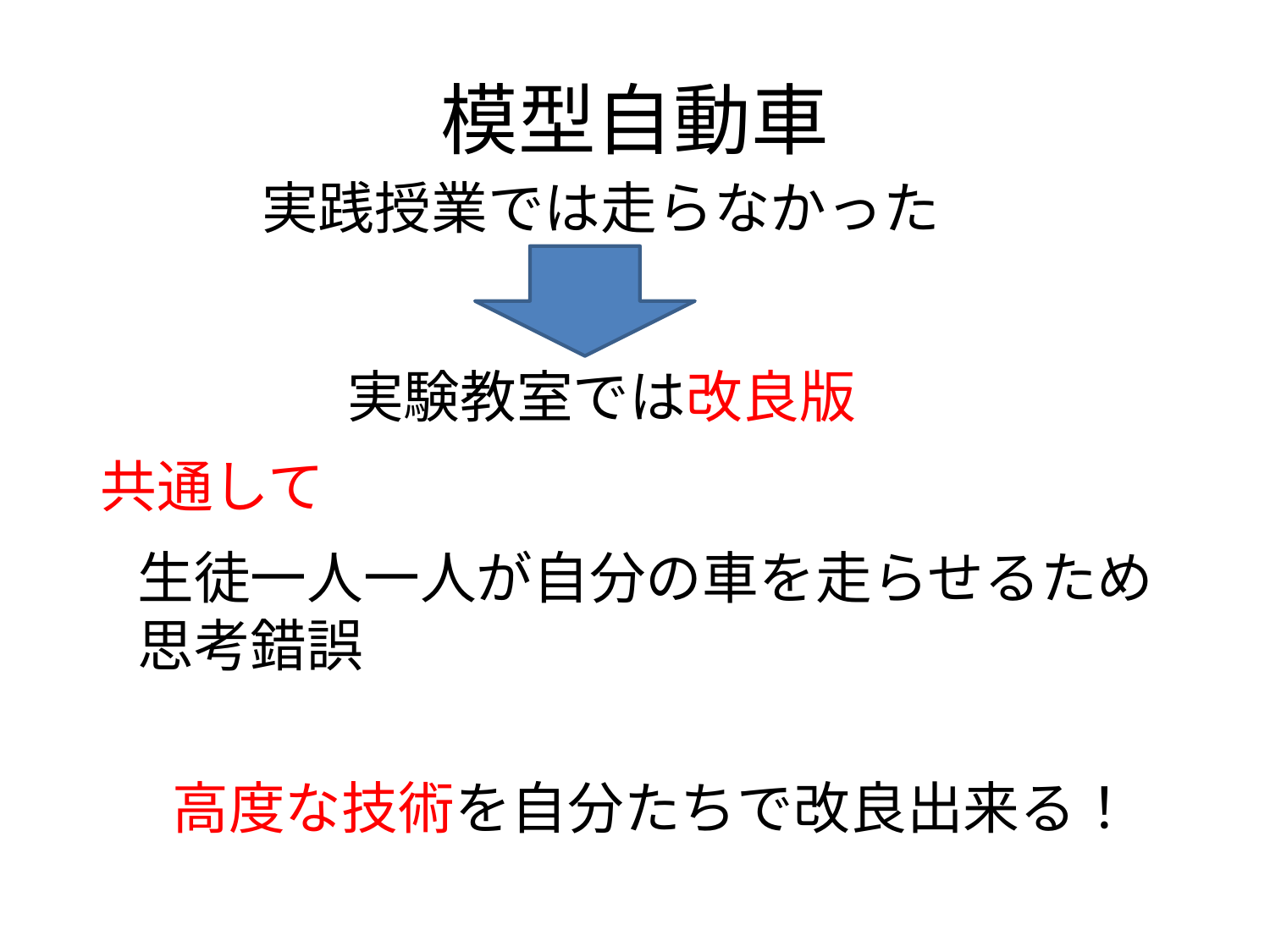

# 模型自動車
実践授業では走らなかった

実験教室では改良版
共通して
生徒一人一人が自分の車を走らせるため
思考錯誤
高度な技術を自分たちで改良出来る！